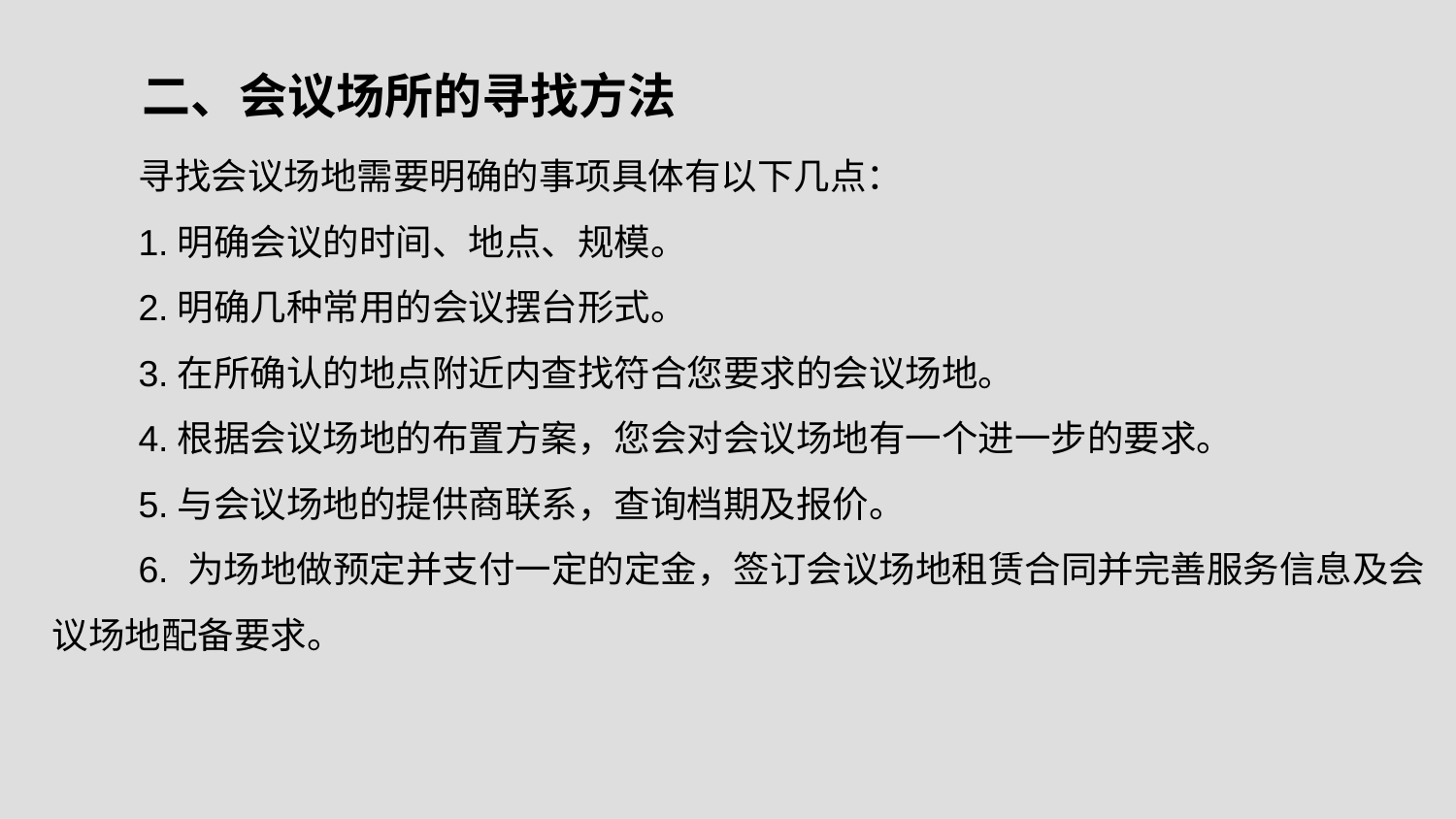

# 二、会议场所的寻找方法
寻找会议场地需要明确的事项具体有以下几点：
1.明确会议的时间、地点、规模。
2.明确几种常用的会议摆台形式。
3.在所确认的地点附近内查找符合您要求的会议场地。
4.根据会议场地的布置方案，您会对会议场地有一个进一步的要求。
5.与会议场地的提供商联系，查询档期及报价。
6. 为场地做预定并支付一定的定金，签订会议场地租赁合同并完善服务信息及会议场地配备要求。